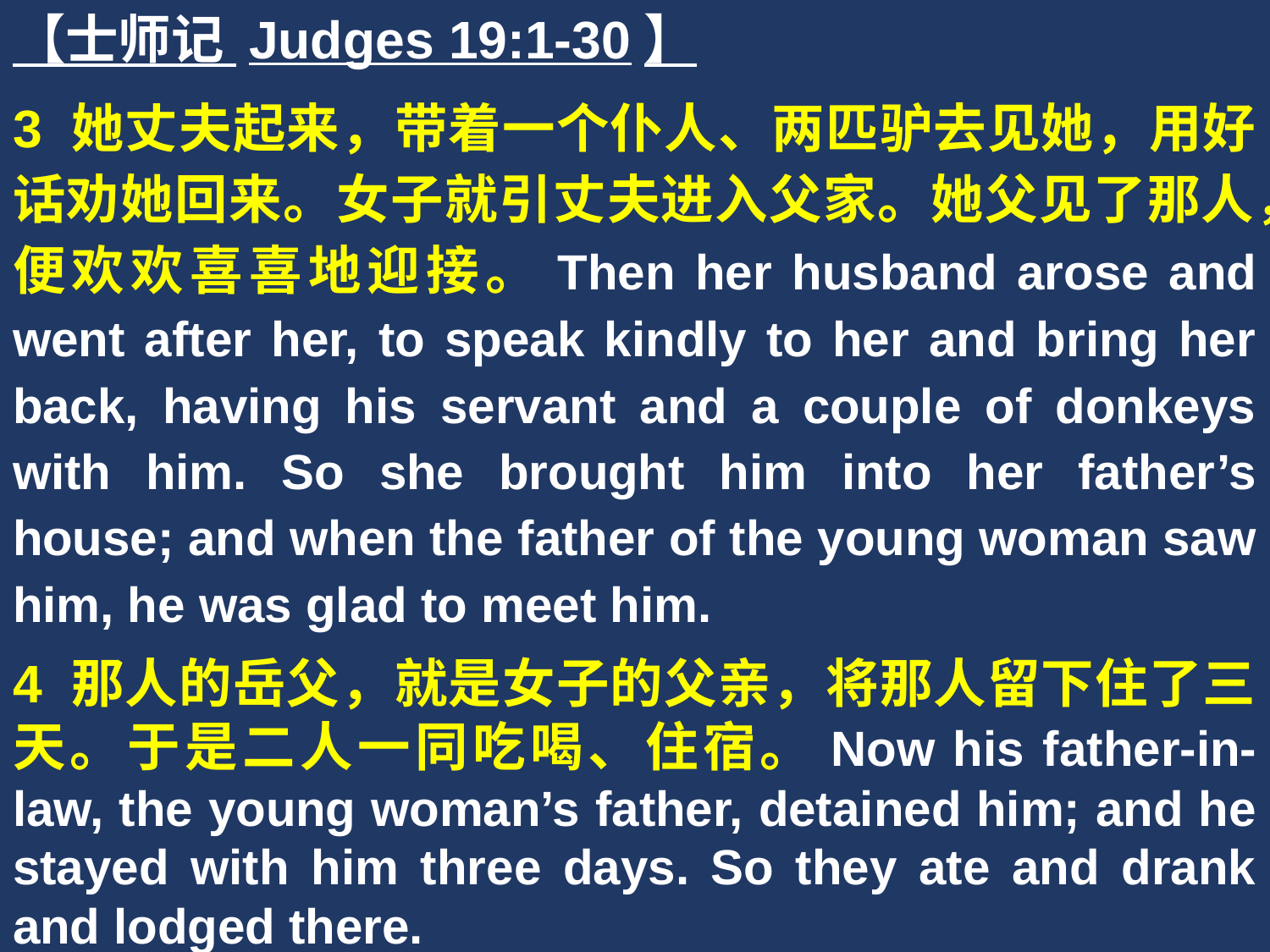

【士师记 Judges 19:1-30】
3 她丈夫起来，带着一个仆人、两匹驴去见她，用好话劝她回来。女子就引丈夫进入父家。她父见了那人，便欢欢喜喜地迎接。Then her husband arose and went after her, to speak kindly to her and bring her back, having his servant and a couple of donkeys with him. So she brought him into her father’s house; and when the father of the young woman saw him, he was glad to meet him.
4 那人的岳父，就是女子的父亲，将那人留下住了三天。于是二人一同吃喝、住宿。Now his father-in-law, the young woman’s father, detained him; and he stayed with him three days. So they ate and drank and lodged there.